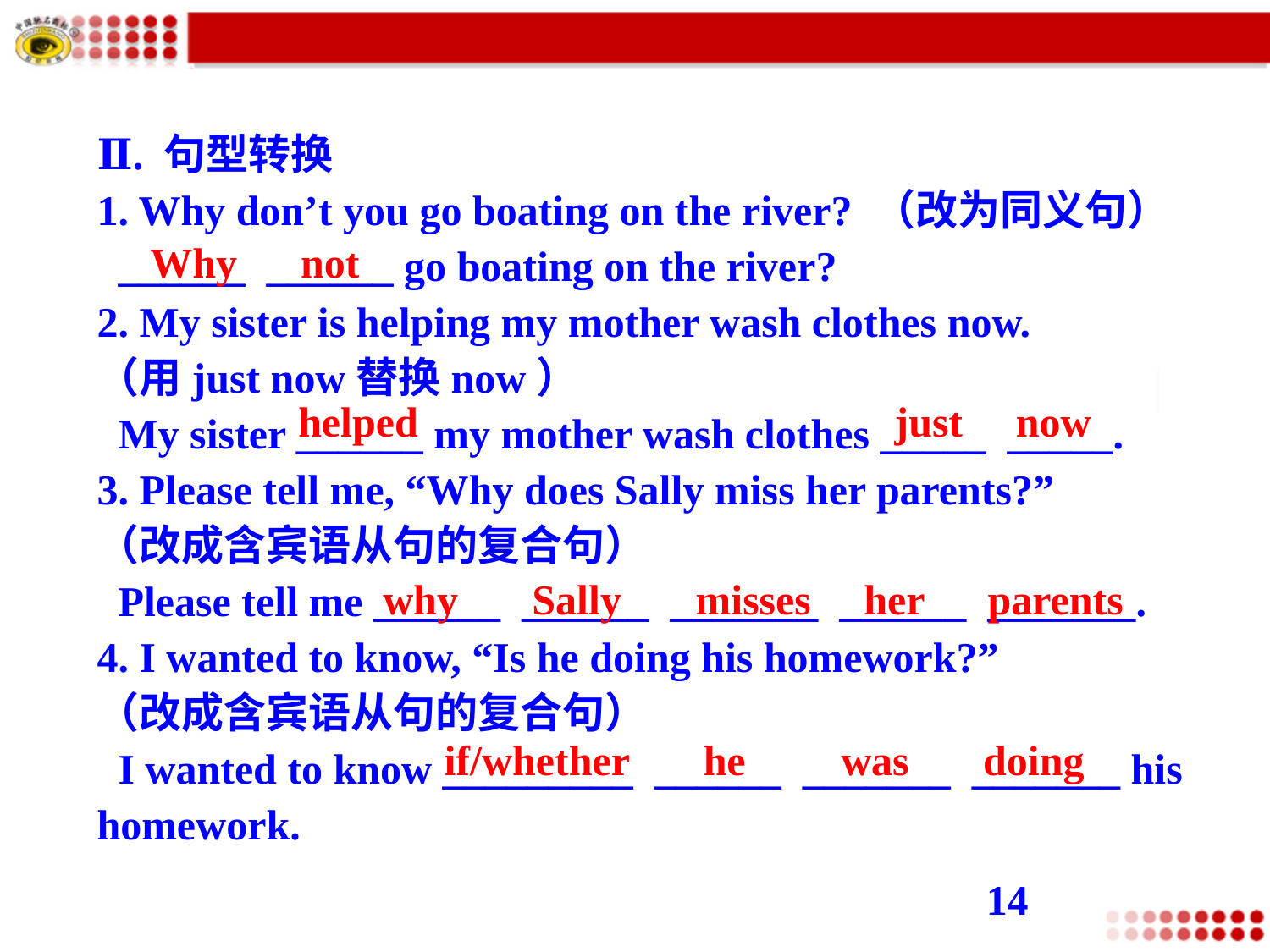

Ⅱ. 句型转换
1. Why don’t you go boating on the river? （改为同义句）
  ______  ______ go boating on the river?
2. My sister is helping my mother wash clothes now.
（用just now替换now）
  My sister ______ my mother wash clothes _____  _____.
3. Please tell me, “Why does Sally miss her parents?”
（改成含宾语从句的复合句）
  Please tell me ______  ______  _______  ______  _______.
4. I wanted to know, “Is he doing his homework?”
（改成含宾语从句的复合句）
  I wanted to know _________  ______  _______  _______ his homework.
Why      not
 helped                                             just     now
why       Sally       misses     her      parents
 if/whether       he         was       doing
14